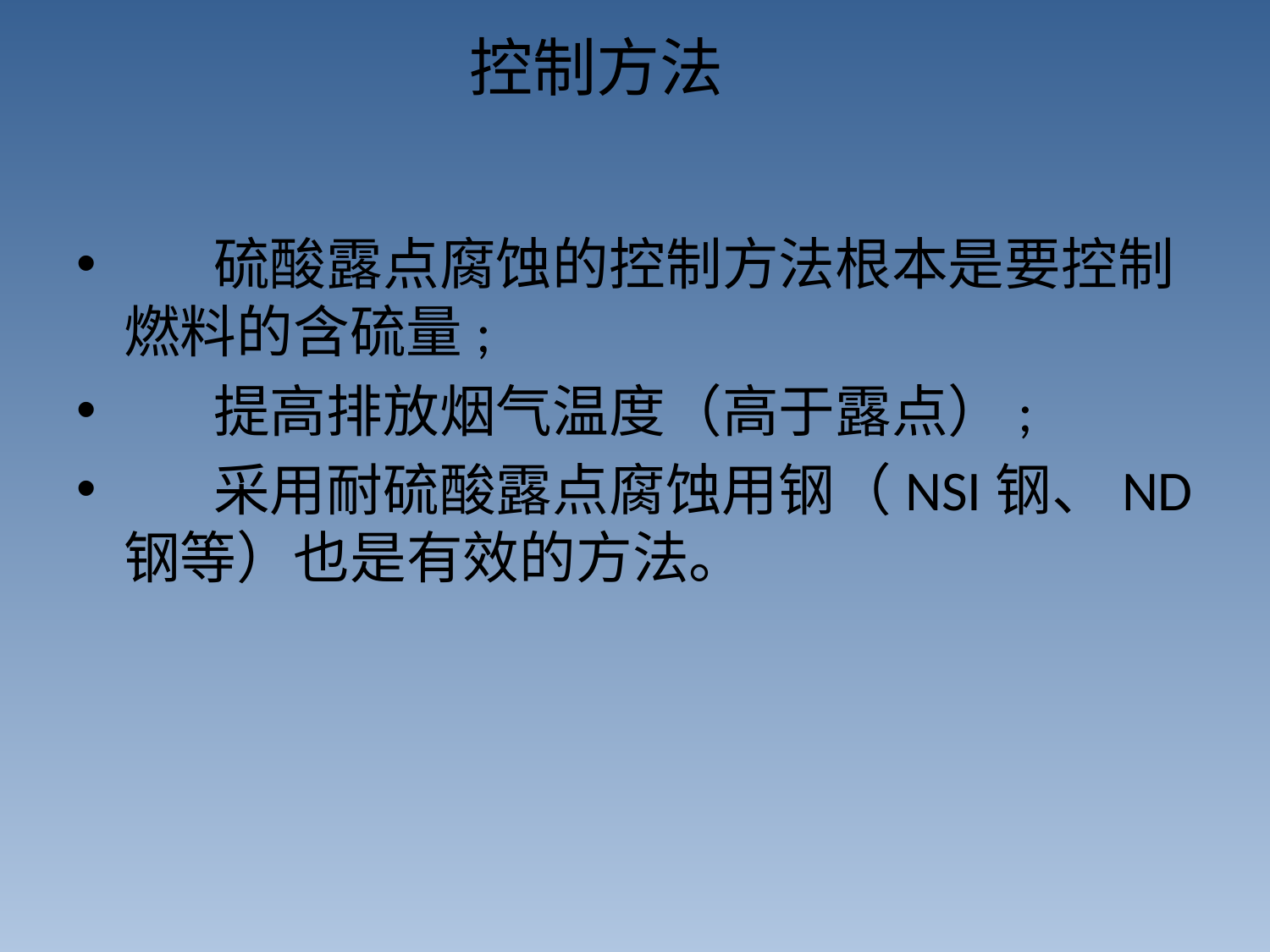

# 控制方法
      硫酸露点腐蚀的控制方法根本是要控制燃料的含硫量;
      提高排放烟气温度（高于露点）;
      采用耐硫酸露点腐蚀用钢（NSI钢、ND钢等）也是有效的方法。